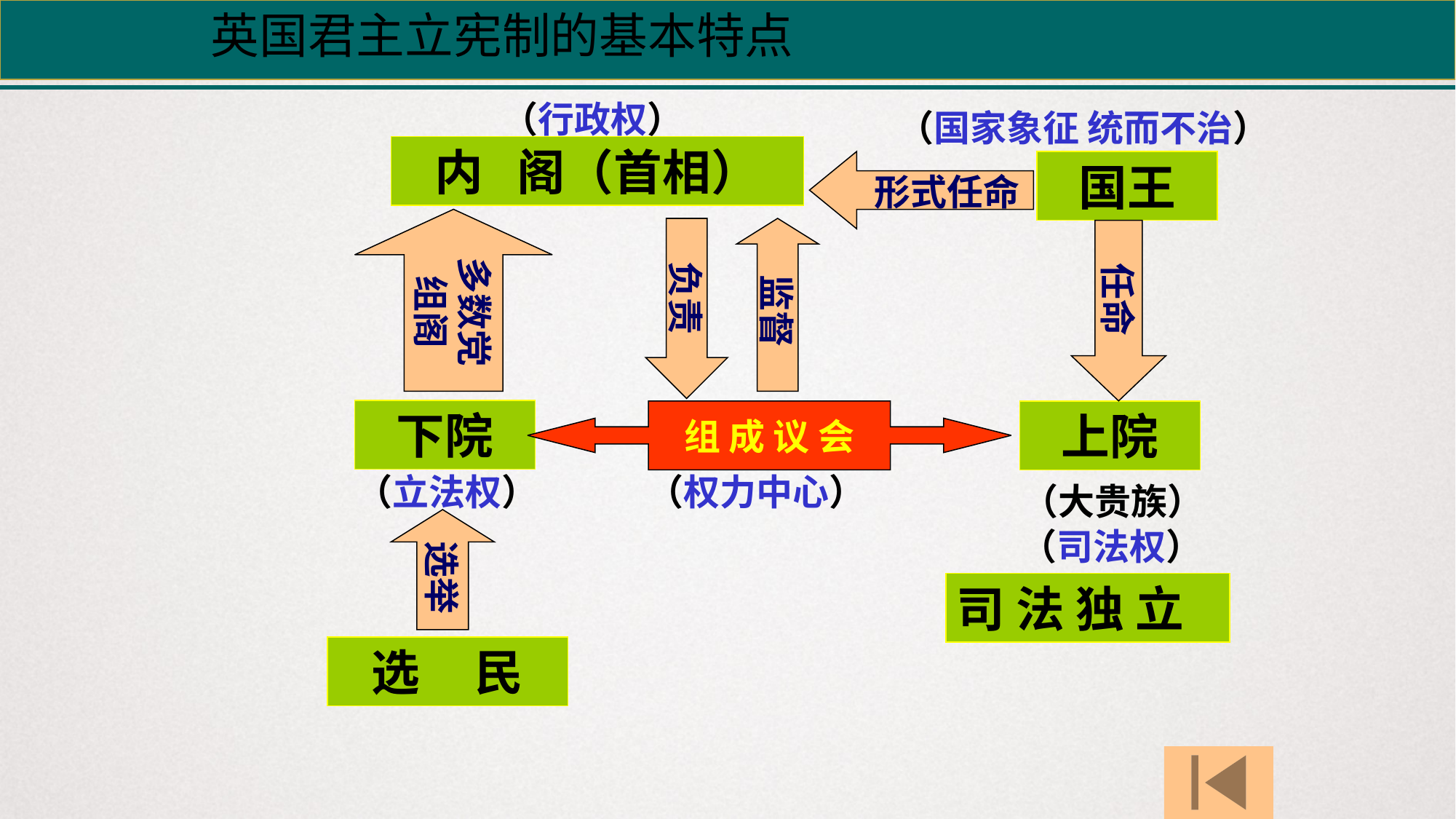

英国君主立宪制的基本特点
（行政权）
（国家象征 统而不治）
内   阁（首相）

形式任命
国王
多数党
组阁
负责
监督
任命
下院
组 成 议 会
上院
（立法权）
（权力中心）
（大贵族）
选举
（司法权）
司 法 独 立
选     民